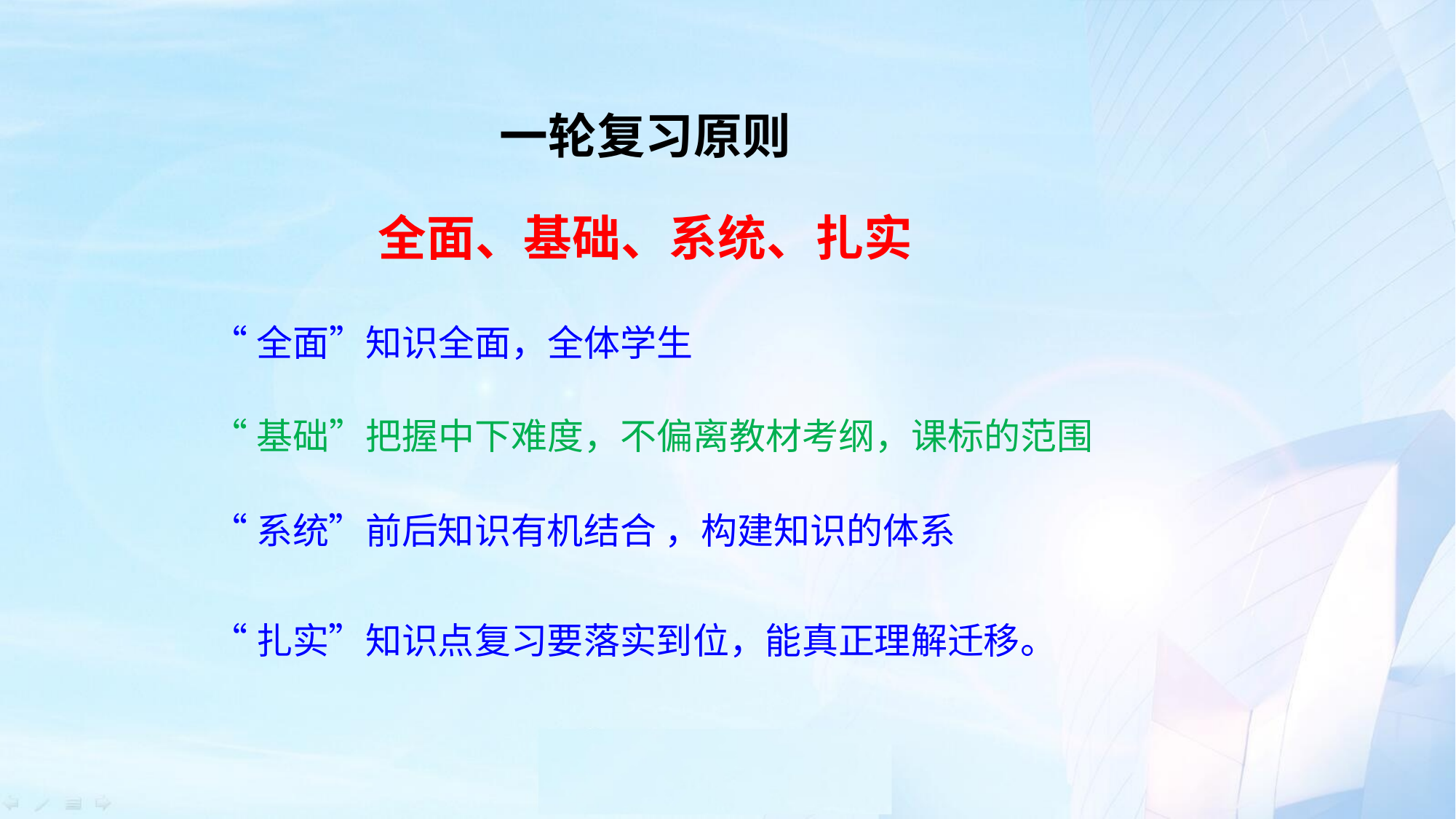

一轮复习原则
全面、基础、系统、扎实
“全面”知识全面，全体学生
“基础”把握中下难度，不偏离教材考纲，课标的范围

“系统”前后知识有机结合 ，构建知识的体系

“扎实”知识点复习要落实到位，能真正理解迁移。